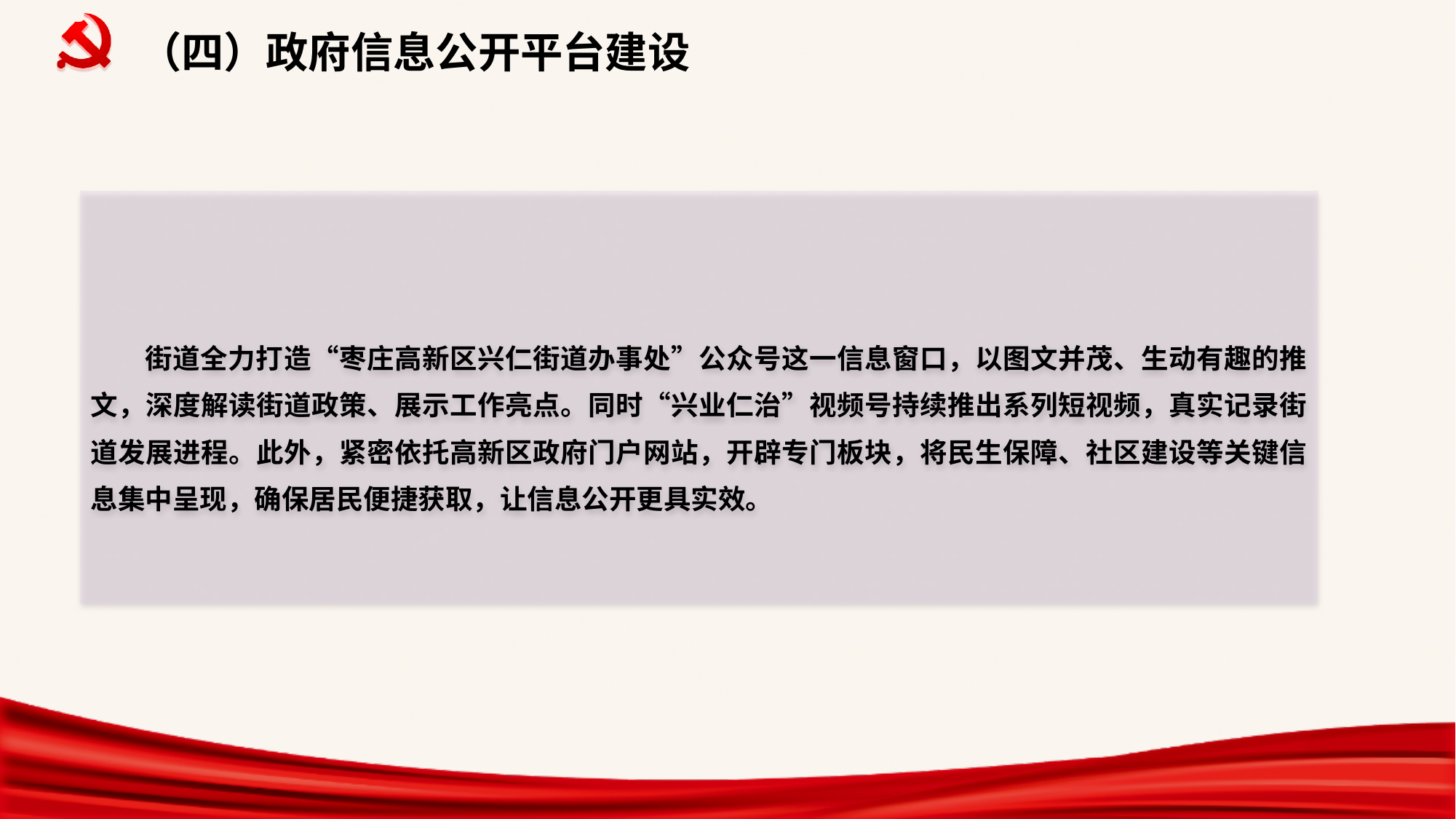

# （四）政府信息公开平台建设

街道全力打造“枣庄高新区兴仁街道办事处”公众号这一信息窗口，以图文并茂、生动有趣的推文，深度解读街道政策、展示工作亮点。同时“兴业仁治”视频号持续推出系列短视频，真实记录街道发展进程。此外，紧密依托高新区政府门户网站，开辟专门板块，将民生保障、社区建设等关键信息集中呈现，确保居民便捷获取，让信息公开更具实效。